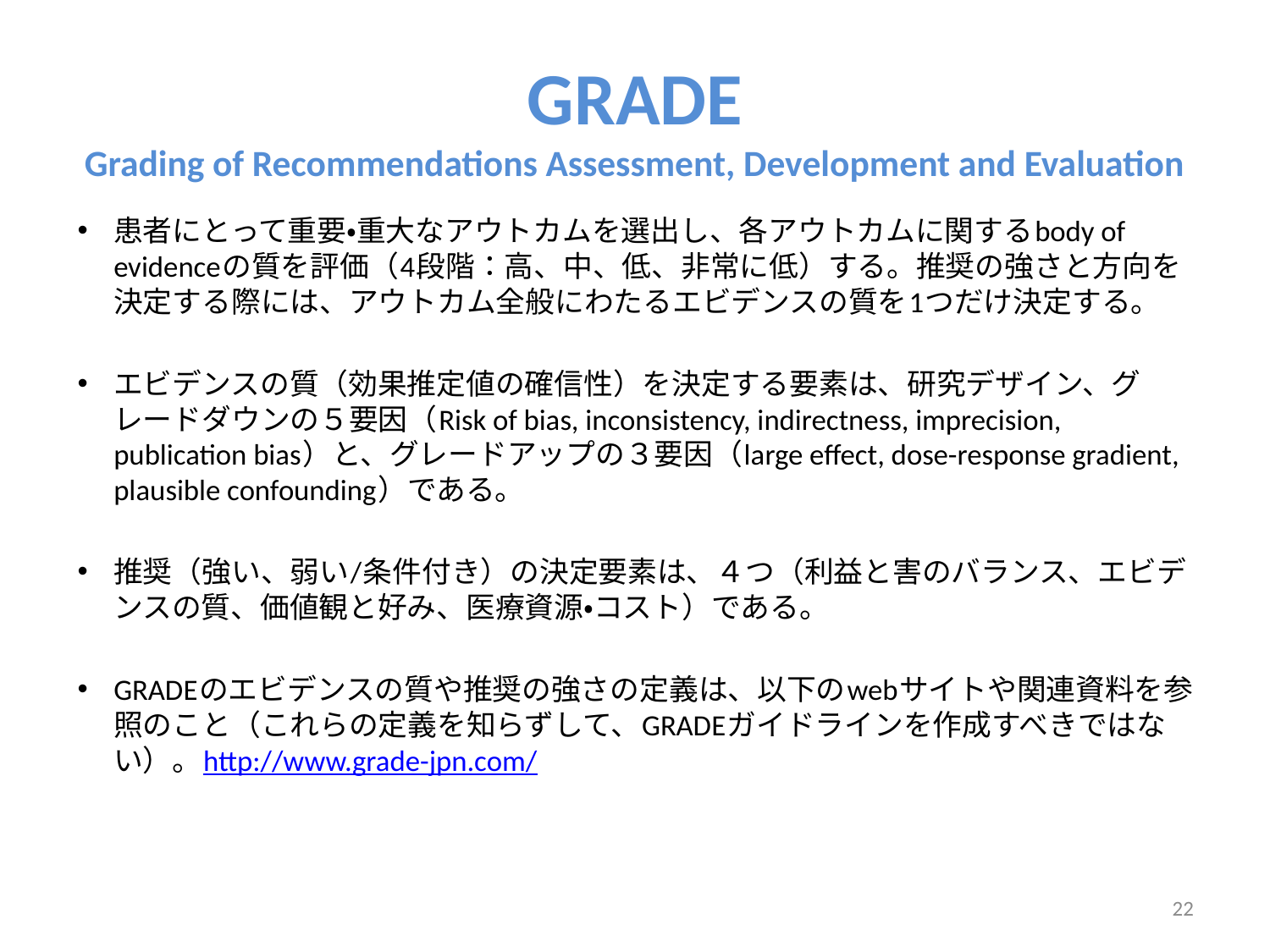

# GRADE Grading of Recommendations Assessment, Development and Evaluation
患者にとって重要・重大なアウトカムを選出し、各アウトカムに関するbody of evidenceの質を評価（4段階：高、中、低、非常に低）する。推奨の強さと方向を決定する際には、アウトカム全般にわたるエビデンスの質を1つだけ決定する。

エビデンスの質（効果推定値の確信性）を決定する要素は、研究デザイン、グレードダウンの５要因（Risk of bias, inconsistency, indirectness, imprecision, publication bias）と、グレードアップの３要因（large effect, dose-response gradient, plausible confounding）である。

推奨（強い、弱い/条件付き）の決定要素は、４つ（利益と害のバランス、エビデンスの質、価値観と好み、医療資源・コスト）である。

GRADEのエビデンスの質や推奨の強さの定義は、以下のwebサイトや関連資料を参照のこと（これらの定義を知らずして、GRADEガイドラインを作成すべきではない）。http://www.grade-jpn.com/

22